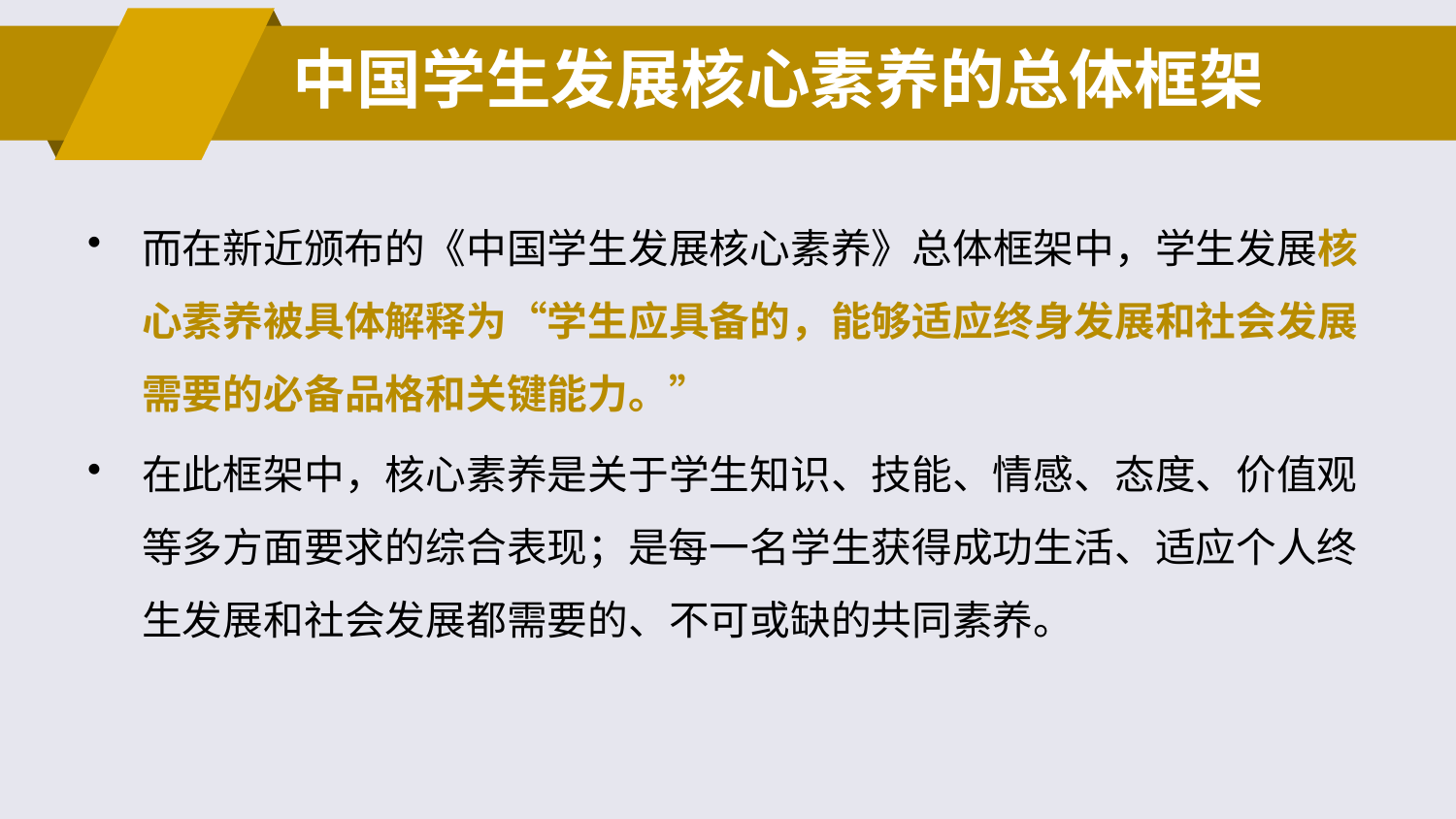

# 中国学生发展核心素养的总体框架
而在新近颁布的《中国学生发展核心素养》总体框架中，学生发展核心素养被具体解释为“学生应具备的，能够适应终身发展和社会发展需要的必备品格和关键能力。”
在此框架中，核心素养是关于学生知识、技能、情感、态度、价值观等多方面要求的综合表现；是每一名学生获得成功生活、适应个人终生发展和社会发展都需要的、不可或缺的共同素养。